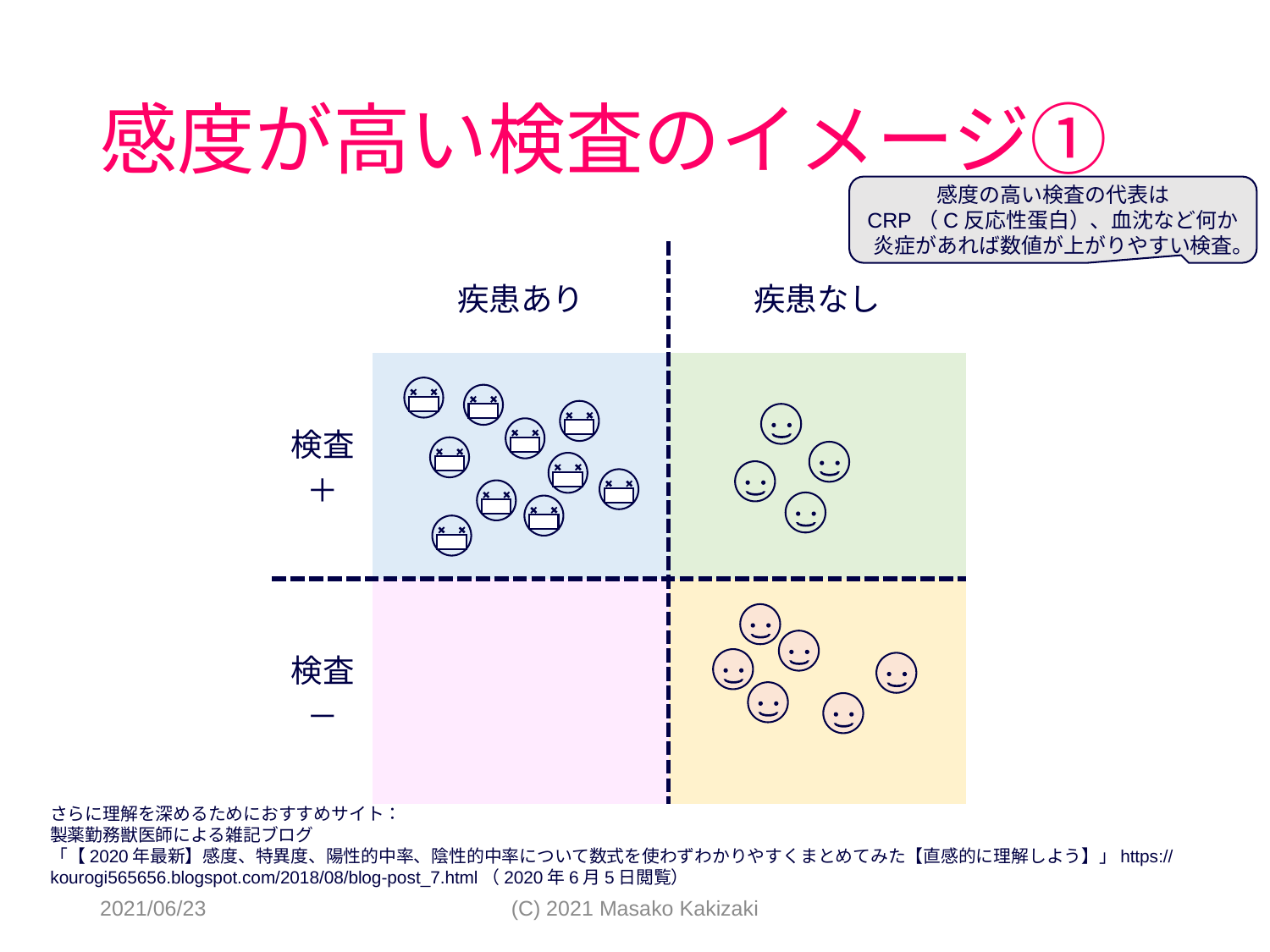

# 感度が高い検査のイメージ①
感度の高い検査の代表は
CRP（C反応性蛋白）、血沈など何か炎症があれば数値が上がりやすい検査。
|  | 疾患あり | 疾患なし |
| --- | --- | --- |
| 検査 ＋ |  |  |
| 検査 － |  |  |

さらに理解を深めるためにおすすめサイト：
製薬勤務獣医師による雑記ブログ
「【2020年最新】感度、特異度、陽性的中率、陰性的中率について数式を使わずわかりやすくまとめてみた【直感的に理解しよう】」https://kourogi565656.blogspot.com/2018/08/blog-post_7.html（2020年6月5日閲覧）

2021/06/23
(C) 2021 Masako Kakizaki